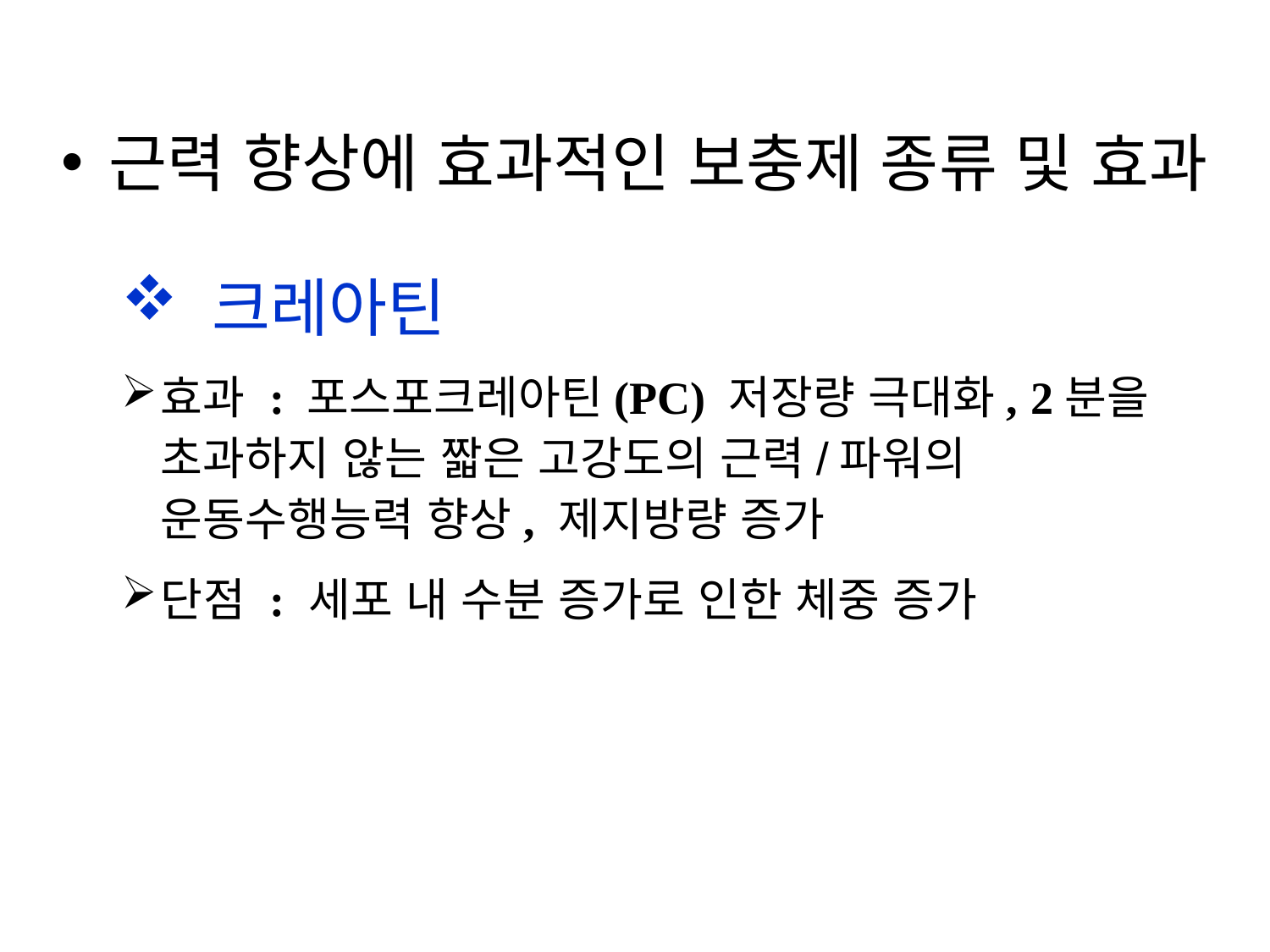

근력 향상에 효과적인 보충제 종류 및 효과

 크레아틴
효과 : 포스포크레아틴(PC) 저장량 극대화, 2분을 초과하지 않는 짧은 고강도의 근력/파워의 운동수행능력 향상, 제지방량 증가
단점 : 세포 내 수분 증가로 인한 체중 증가